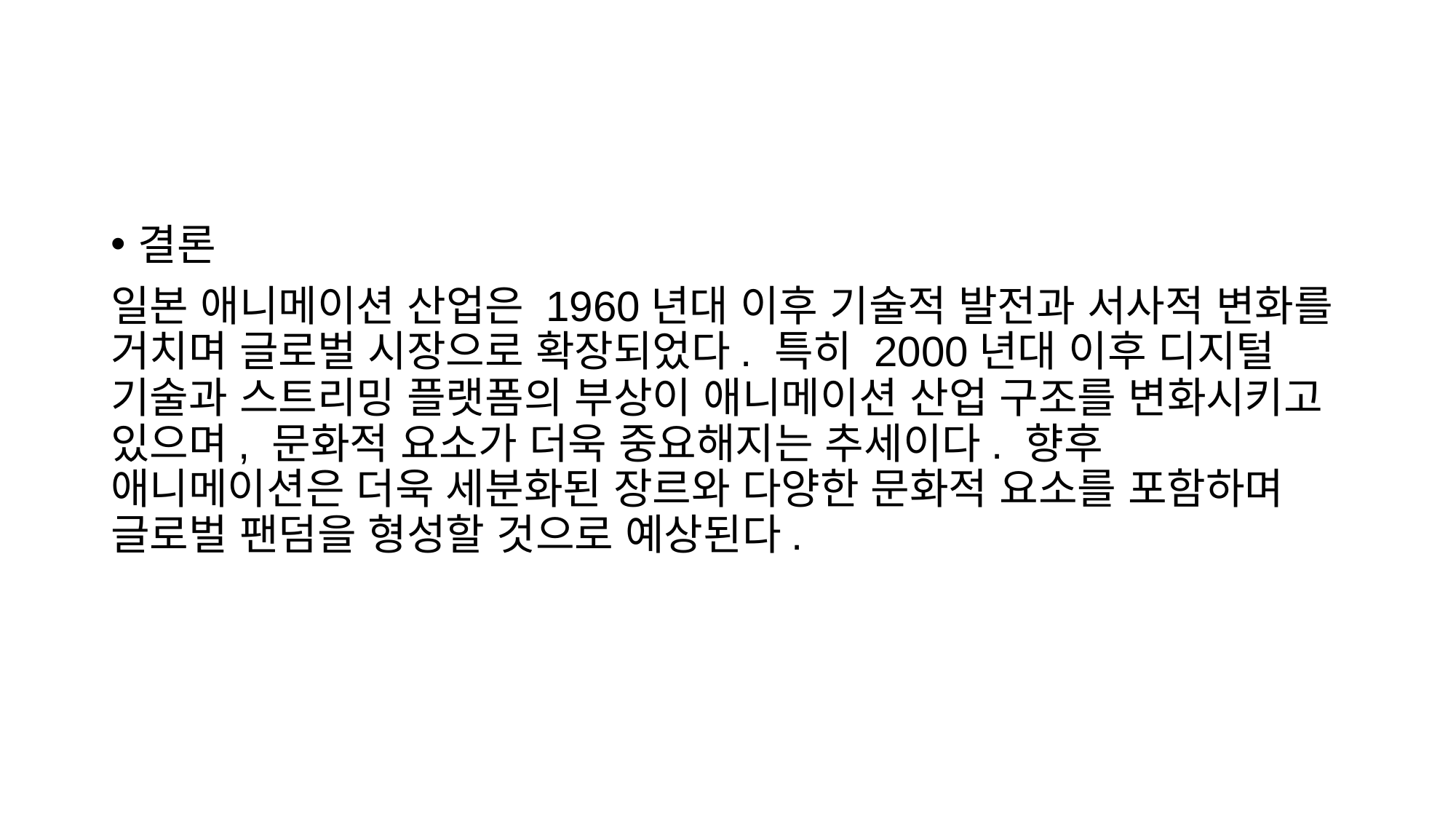

#
결론
일본 애니메이션 산업은 1960년대 이후 기술적 발전과 서사적 변화를 거치며 글로벌 시장으로 확장되었다. 특히 2000년대 이후 디지털 기술과 스트리밍 플랫폼의 부상이 애니메이션 산업 구조를 변화시키고 있으며, 문화적 요소가 더욱 중요해지는 추세이다. 향후 애니메이션은 더욱 세분화된 장르와 다양한 문화적 요소를 포함하며 글로벌 팬덤을 형성할 것으로 예상된다.